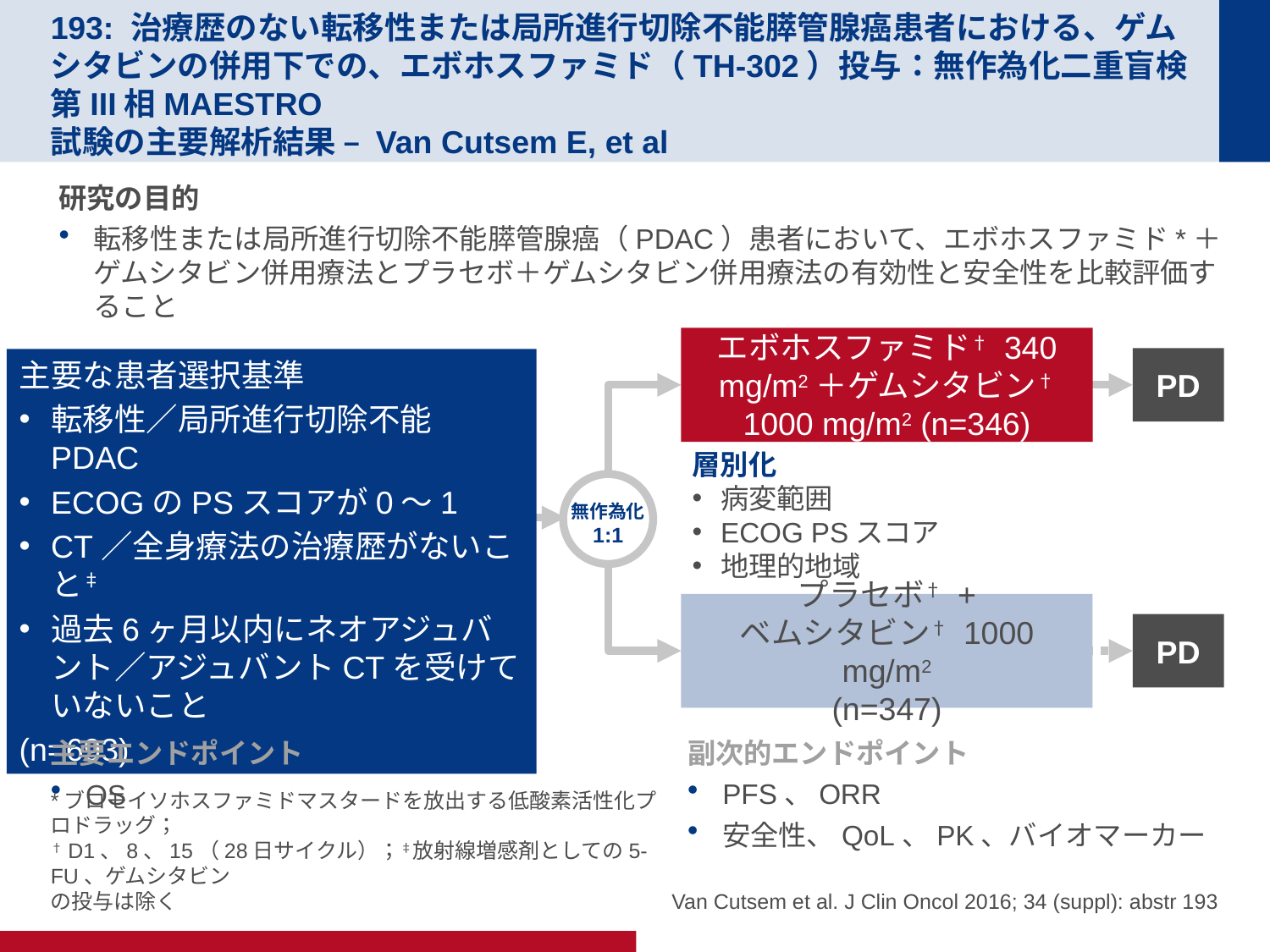

# 193: 治療歴のない転移性または局所進行切除不能膵管腺癌患者における、ゲムシタビンの併用下での、エボホスファミド（TH-302）投与：無作為化二重盲検第III相MAESTRO 試験の主要解析結果 – Van Cutsem E, et al
研究の目的
転移性または局所進行切除不能膵管腺癌（PDAC）患者において、エボホスファミド*＋ゲムシタビン併用療法とプラセボ＋ゲムシタビン併用療法の有効性と安全性を比較評価すること
エボホスファミド† 340 mg/m2＋ゲムシタビン† 1000 mg/m2 (n=346)
PD
主要な患者選択基準
転移性／局所進行切除不能PDAC
ECOGのPSスコアが0～1
CT／全身療法の治療歴がないこと‡
過去6ヶ月以内にネオアジュバント／アジュバントCTを受けていないこと
(n=693)
層別化
病変範囲
ECOG PSスコア
地理的地域
無作為化
1:1
プラセボ† +
ベムシタビン† 1000 mg/m2
(n=347)
PD
主要エンドポイント
OS

副次的エンドポイント
PFS、ORR
安全性、QoL、PK、バイオマーカー
*ブロモイソホスファミドマスタードを放出する低酸素活性化プロドラッグ；
†D1、8、15（28日サイクル）；‡放射線増感剤としての5-FU、ゲムシタビン
の投与は除く
Van Cutsem et al. J Clin Oncol 2016; 34 (suppl): abstr 193